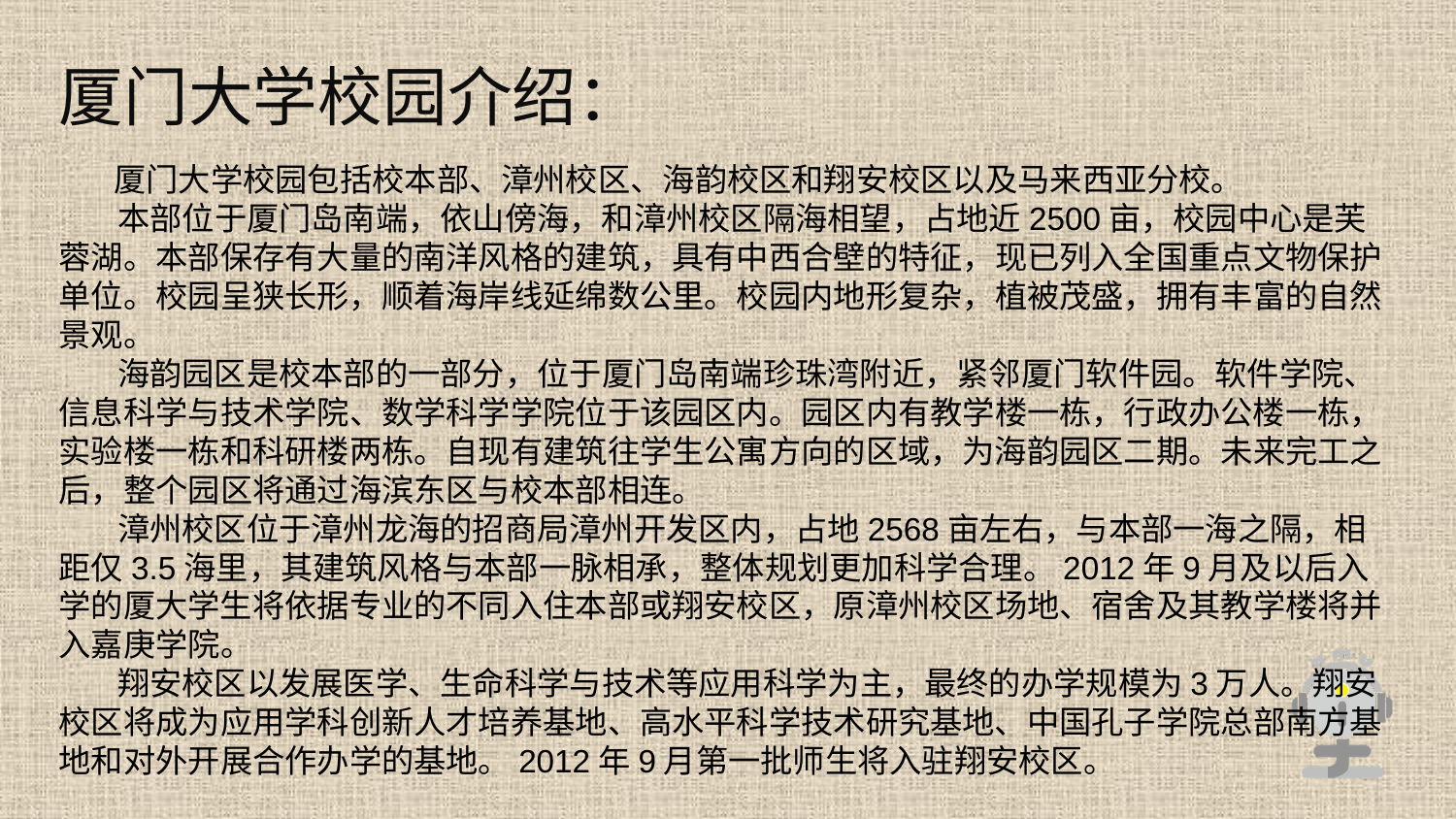

厦门大学校园介绍：
        厦门大学校园包括校本部、漳州校区、海韵校区和翔安校区以及马来西亚分校。
       本部位于厦门岛南端，依山傍海，和漳州校区隔海相望，占地近2500亩，校园中心是芙蓉湖。本部保存有大量的南洋风格的建筑，具有中西合壁的特征，现已列入全国重点文物保护单位。校园呈狭长形，顺着海岸线延绵数公里。校园内地形复杂，植被茂盛，拥有丰富的自然景观。
       海韵园区是校本部的一部分，位于厦门岛南端珍珠湾附近，紧邻厦门软件园。软件学院、信息科学与技术学院、数学科学学院位于该园区内。园区内有教学楼一栋，行政办公楼一栋，实验楼一栋和科研楼两栋。自现有建筑往学生公寓方向的区域，为海韵园区二期。未来完工之后，整个园区将通过海滨东区与校本部相连。
       漳州校区位于漳州龙海的招商局漳州开发区内，占地2568亩左右，与本部一海之隔，相距仅3.5海里，其建筑风格与本部一脉相承，整体规划更加科学合理。2012年9月及以后入学的厦大学生将依据专业的不同入住本部或翔安校区，原漳州校区场地、宿舍及其教学楼将并入嘉庚学院。
       翔安校区以发展医学、生命科学与技术等应用科学为主，最终的办学规模为3万人。翔安校区将成为应用学科创新人才培养基地、高水平科学技术研究基地、中国孔子学院总部南方基地和对外开展合作办学的基地。2012年9月第一批师生将入驻翔安校区。